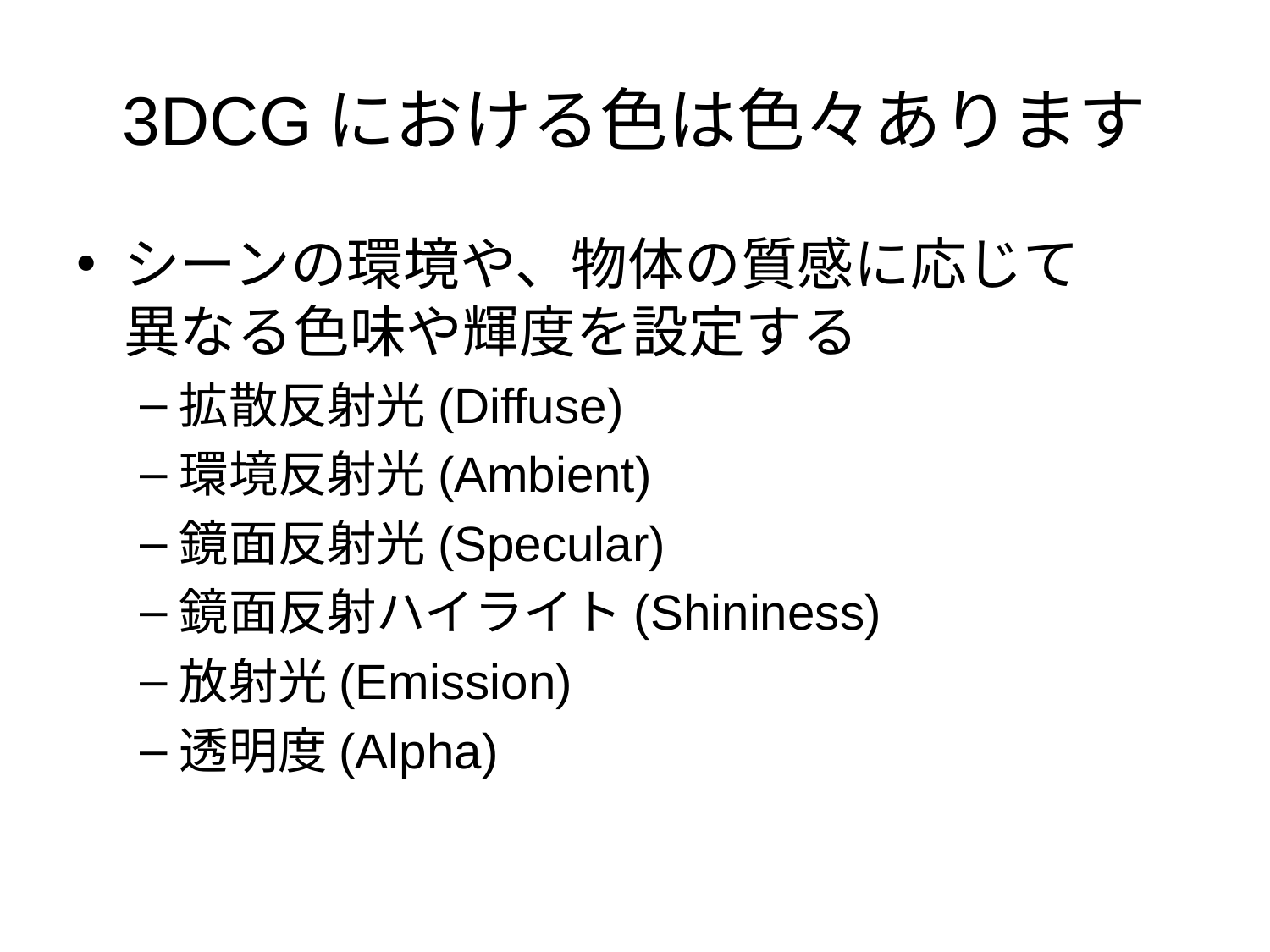

# 3DCGにおける色は色々あります
シーンの環境や、物体の質感に応じて
異なる色味や輝度を設定する
拡散反射光(Diffuse)
環境反射光(Ambient)
鏡面反射光(Specular)
鏡面反射ハイライト(Shininess)
放射光(Emission)
透明度(Alpha)